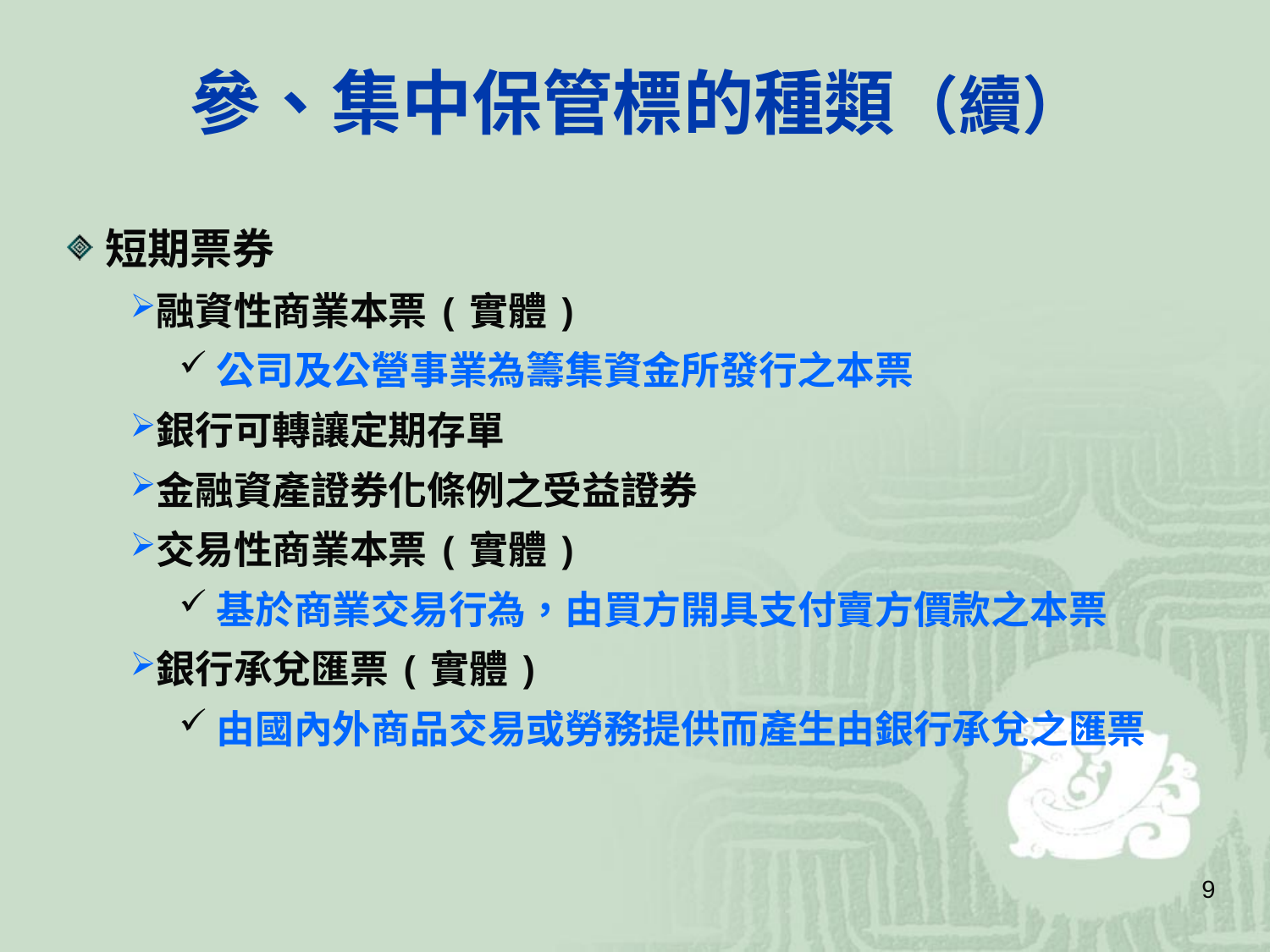

參、集中保管標的種類（續）
短期票券
融資性商業本票(實體)
公司及公營事業為籌集資金所發行之本票
銀行可轉讓定期存單
金融資產證券化條例之受益證券
交易性商業本票(實體)
基於商業交易行為，由買方開具支付賣方價款之本票
銀行承兌匯票(實體)
由國內外商品交易或勞務提供而產生由銀行承兌之匯票

9